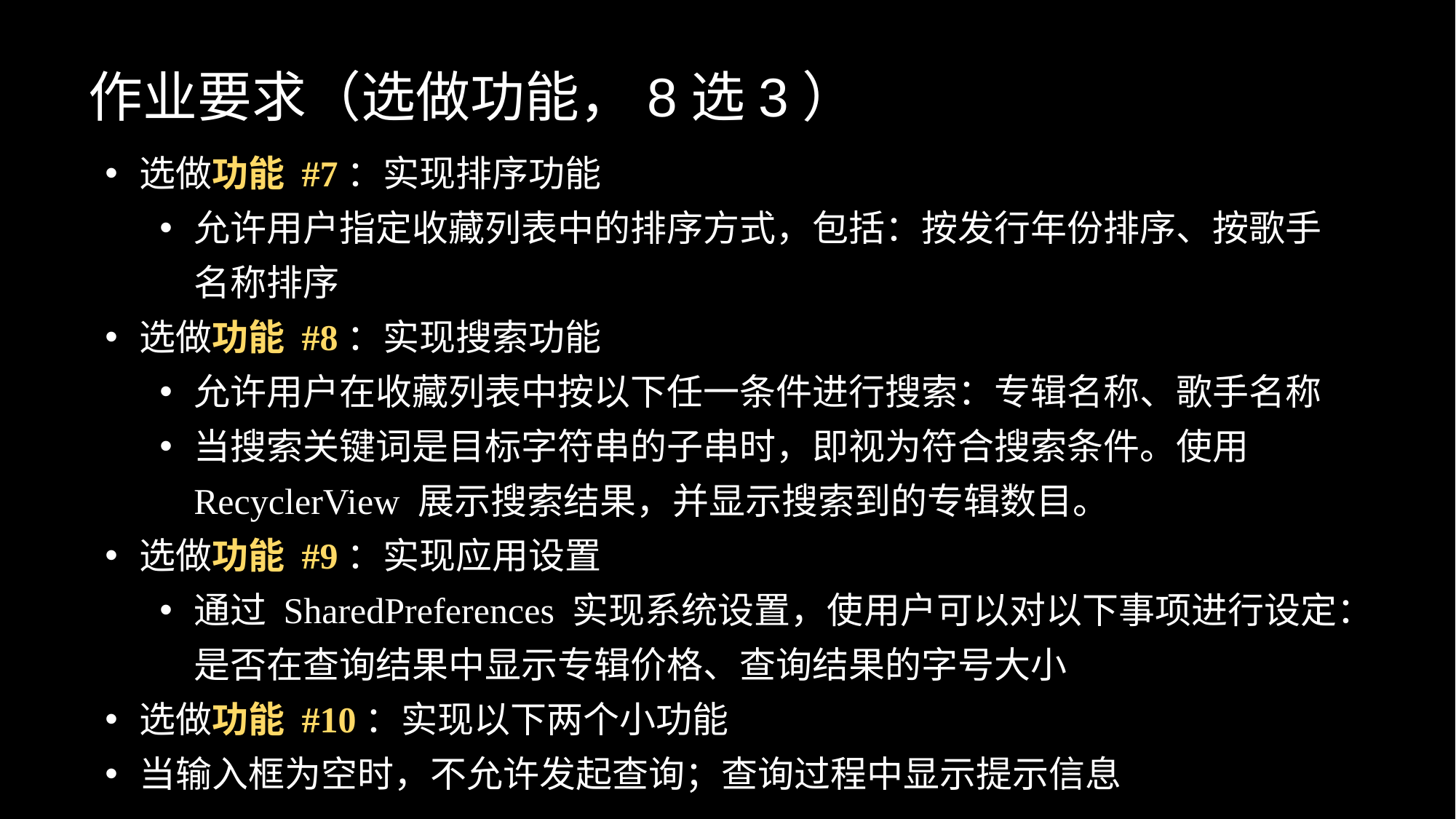

作业要求（选做功能，8选3）
选做功能 #7：实现排序功能
允许用户指定收藏列表中的排序方式，包括：按发行年份排序、按歌手名称排序
选做功能 #8：实现搜索功能
允许用户在收藏列表中按以下任一条件进行搜索：专辑名称、歌手名称
当搜索关键词是目标字符串的子串时，即视为符合搜索条件。使用 RecyclerView 展示搜索结果，并显示搜索到的专辑数目。
选做功能 #9：实现应用设置
通过 SharedPreferences 实现系统设置，使用户可以对以下事项进行设定：是否在查询结果中显示专辑价格、查询结果的字号大小
选做功能 #10：实现以下两个小功能
当输入框为空时，不允许发起查询；查询过程中显示提示信息